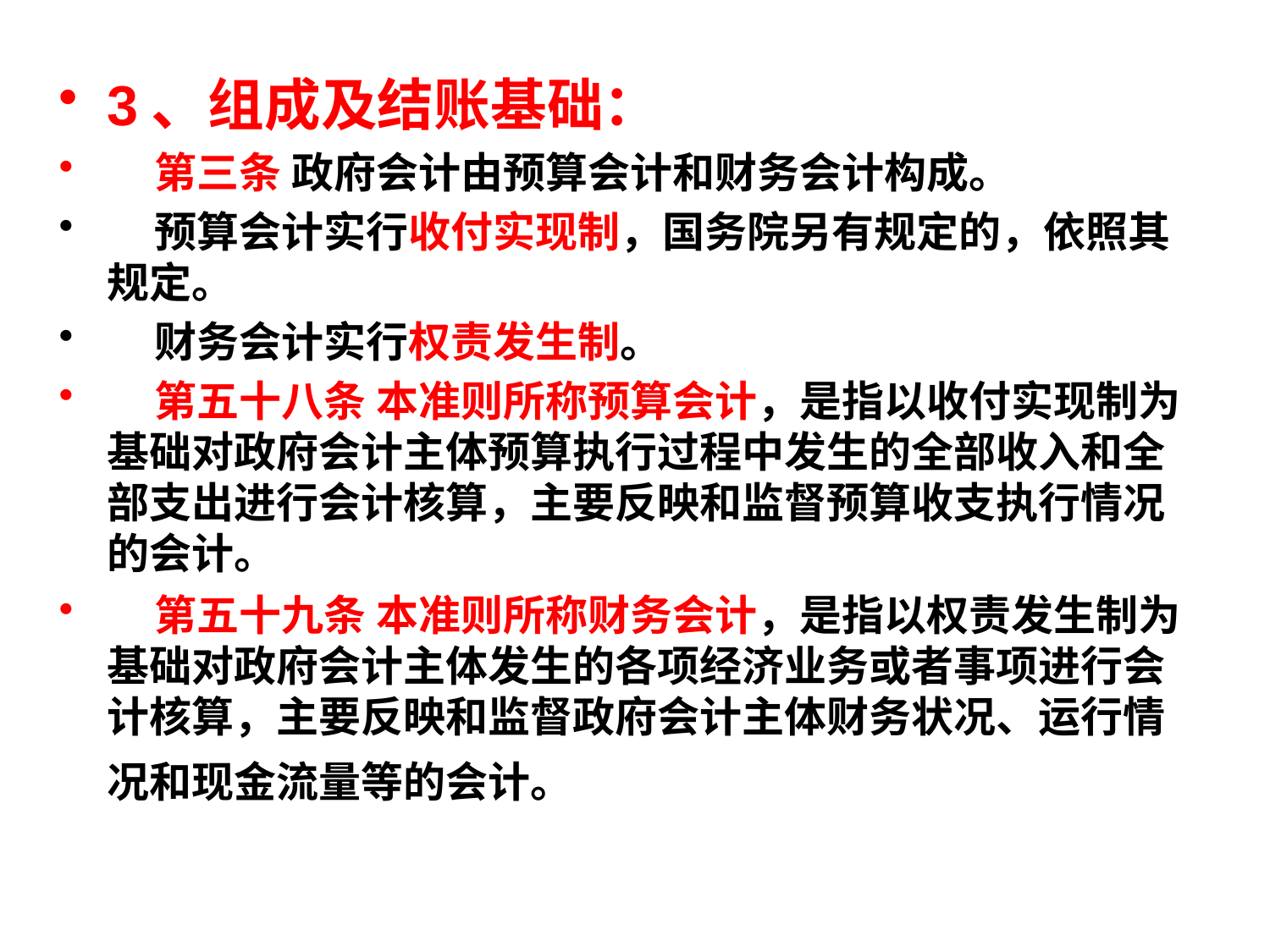

3、组成及结账基础：
    第三条 政府会计由预算会计和财务会计构成。
    预算会计实行收付实现制，国务院另有规定的，依照其规定。
    财务会计实行权责发生制。
    第五十八条 本准则所称预算会计，是指以收付实现制为基础对政府会计主体预算执行过程中发生的全部收入和全部支出进行会计核算，主要反映和监督预算收支执行情况的会计。
    第五十九条 本准则所称财务会计，是指以权责发生制为基础对政府会计主体发生的各项经济业务或者事项进行会计核算，主要反映和监督政府会计主体财务状况、运行情况和现金流量等的会计。